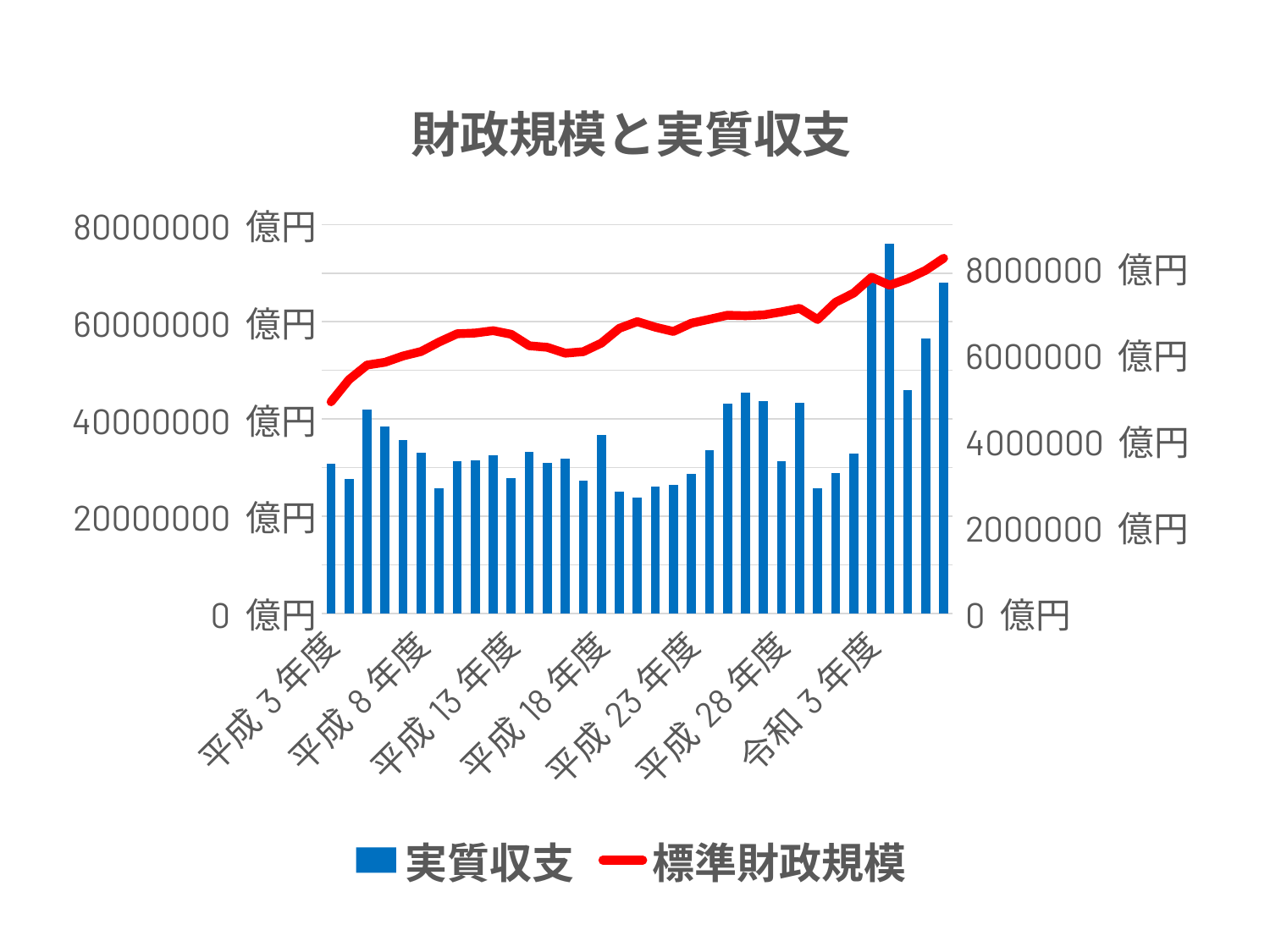

### Chart: 財政規模と実質収支

| Category | 実質収支 | 標準財政規模 |
|---|---|---|
| 平成3年度 | 3459496.0 | 43527902.0 |
| 平成4年度 | 3116773.0 | 48096448.0 |
| 平成5年度 | 4724955.0 | 51093459.0 |
| 平成6年度 | 4334642.0 | 51669753.0 |
| 平成7年度 | 4011901.0 | 52969100.0 |
| 平成8年度 | 3716051.0 | 53883229.0 |
| 平成9年度 | 2903593.0 | 55838382.0 |
| 平成10年度 | 3525815.0 | 57530894.0 |
| 平成11年度 | 3546954.0 | 57680342.0 |
| 平成12年度 | 3651282.0 | 58172195.0 |
| 平成13年度 | 3137463.0 | 57431414.0 |
| 平成14年度 | 3740825.0 | 55057356.0 |
| 平成15年度 | 3476691.0 | 54747377.0 |
| 平成16年度 | 3582753.0 | 53534138.0 |
| 平成17年度 | 3075984.0 | 53850562.0 |
| 平成18年度 | 4126802.0 | 55609965.0 |
| 平成19年度 | 2813604.0 | 58654909.0 |
| 平成20年度 | 2688107.0 | 60026127.0 |
| 平成21年度 | 2929863.0 | 58889140.0 |
| 平成22年度 | 2979293.0 | 58003776.0 |
| 平成23年度 | 3224612.0 | 59710178.0 |
| 平成24年度 | 3778881.0 | 60512721.0 |
| 平成25年度 | 4851984.0 | 61343492.0 |
| 平成26年度 | 5115557.0 | 61243692.0 |
| 平成27年度 | 4907990.0 | 61406758.0 |
| 平成28年度 | 3520040.0 | 62031528.0 |
| 平成29年度 | 4874157.0 | 62763342.0 |
| 平成30年度 | 2889765.0 | 60457580.0 |
| 令和元年度 | 3249907.0 | 64006993.0 |
| 令和2年度 | 3692011.0 | 65885027.0 |
| 令和3年度 | 7675261.0 | 69162366.0 |
| 令和4年度 | 8546758.0 | 67518828.0 |
| 令和5年度 | 5177089.0 | 68822466.0 |
| 令和6年度 | 6365084.0 | 70582222.0 |
| 令和7年度 | 7661355.0 | 73075274.0 |